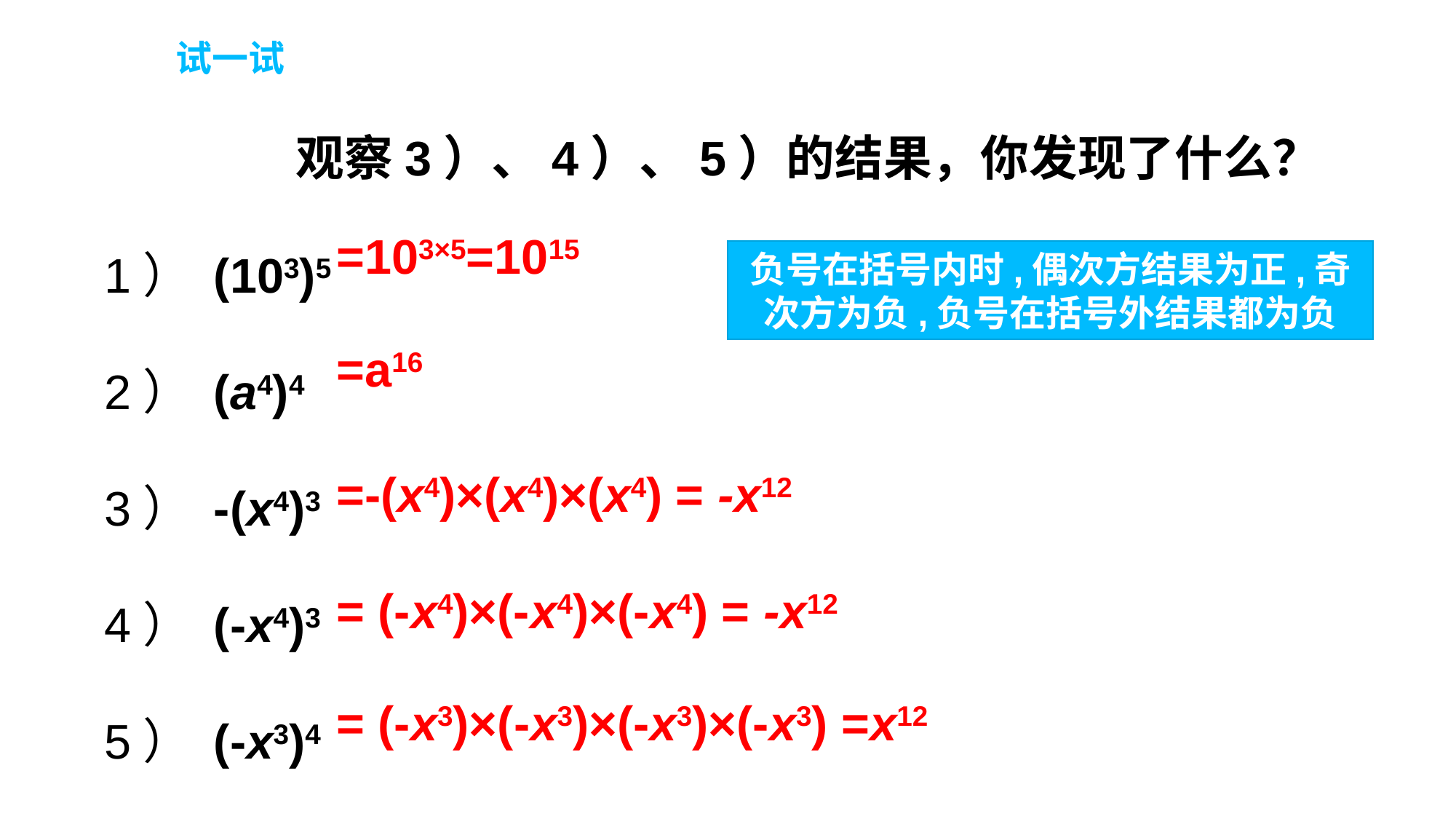

试一试
观察3）、4）、5）的结果，你发现了什么？
1） (103)5
2） (a4)4
3） -(x4)3
4） (-x4)3
5） (-x3)4
=103×5=1015
负号在括号内时,偶次方结果为正,奇次方为负,负号在括号外结果都为负
=a16
=-(x4)×(x4)×(x4) = -x12
= (-x4)×(-x4)×(-x4) = -x12
= (-x3)×(-x3)×(-x3)×(-x3) =x12